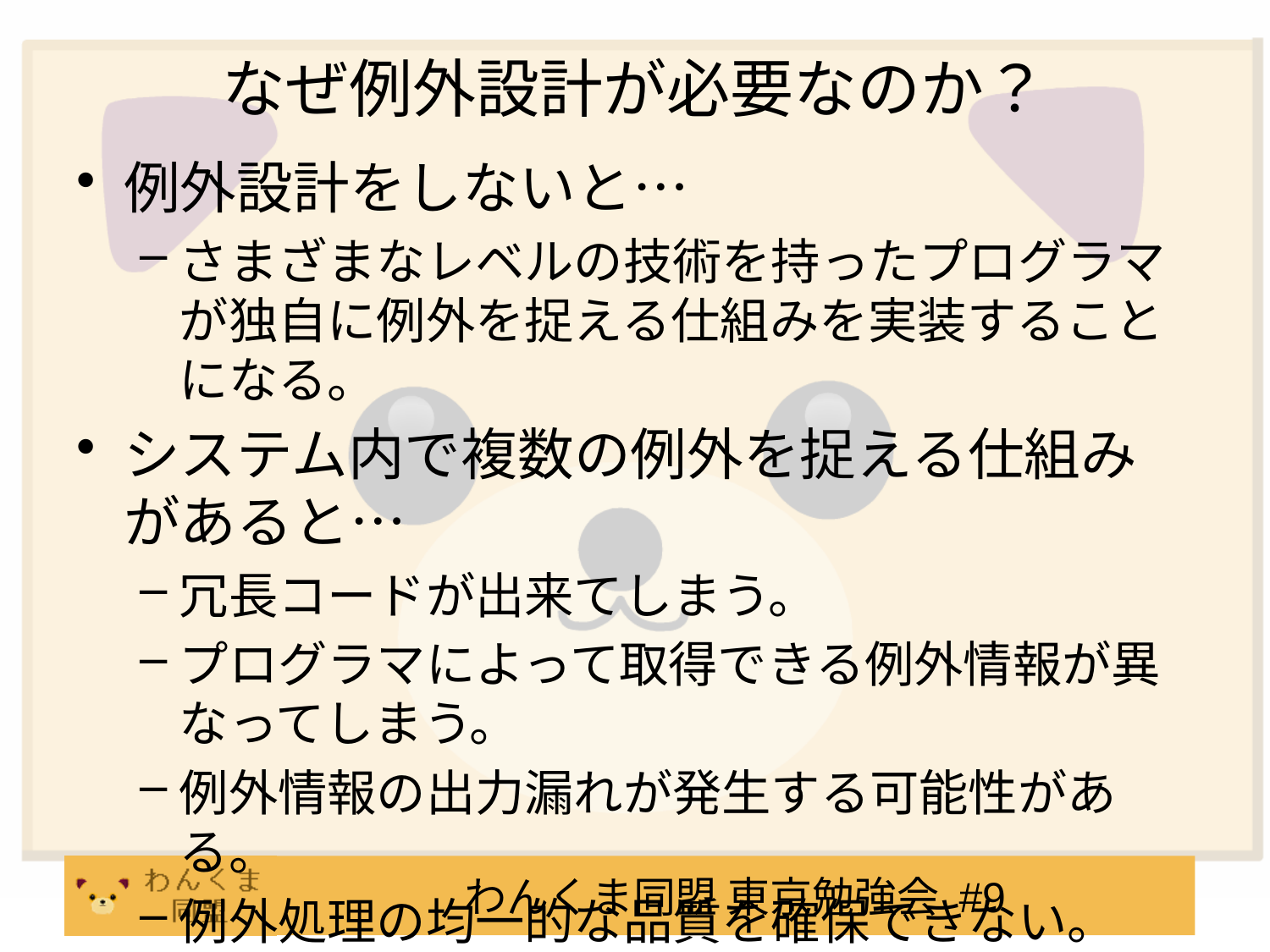

# なぜ例外設計が必要なのか？
例外設計をしないと…
さまざまなレベルの技術を持ったプログラマが独自に例外を捉える仕組みを実装することになる。
システム内で複数の例外を捉える仕組みがあると…
冗長コードが出来てしまう。
プログラマによって取得できる例外情報が異なってしまう。
例外情報の出力漏れが発生する可能性がある。
例外処理の均一的な品質を確保できない。